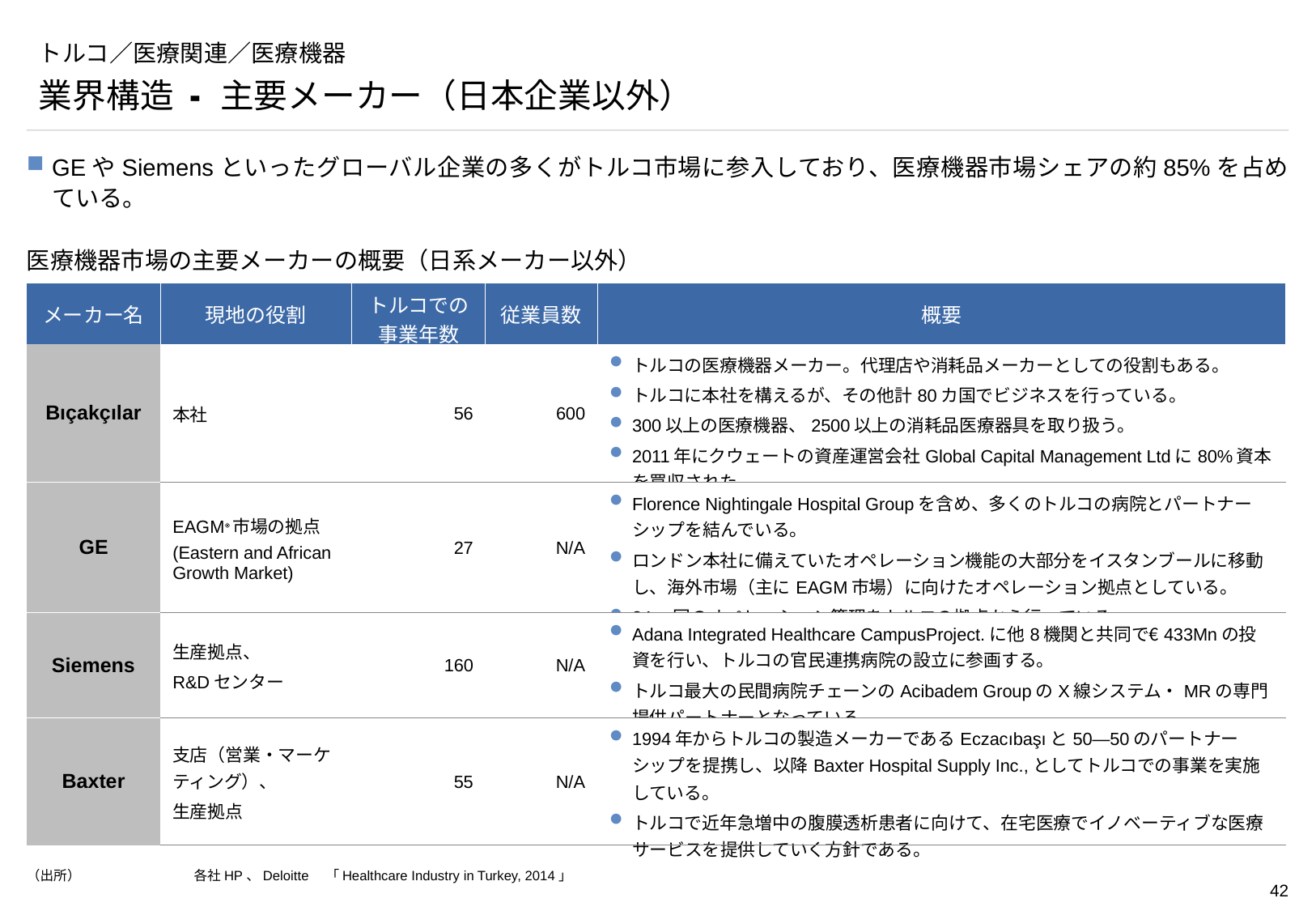

# トルコ／医療関連／医療機器
業界構造 - 主要メーカー（日本企業以外）
GEやSiemensといったグローバル企業の多くがトルコ市場に参入しており、医療機器市場シェアの約85%を占めている。
医療機器市場の主要メーカーの概要（日系メーカー以外）
| メーカー名 | 現地の役割 | トルコでの 事業年数 | 従業員数 | 概要 |
| --- | --- | --- | --- | --- |
| Bıçakçılar | 本社 | 56 | 600 | トルコの医療機器メーカー。代理店や消耗品メーカーとしての役割もある。 トルコに本社を構えるが、その他計80カ国でビジネスを行っている。 300以上の医療機器、2500以上の消耗品医療器具を取り扱う。 2011年にクウェートの資産運営会社Global Capital Management Ltdに80%資本を買収された。 |
| GE | EAGM※市場の拠点 (Eastern and African Growth Market) | 27 | N/A | Florence Nightingale Hospital Groupを含め、多くのトルコの病院とパートナーシップを結んでいる。 ロンドン本社に備えていたオペレーション機能の大部分をイスタンブールに移動し、海外市場（主にEAGM市場）に向けたオペレーション拠点としている。 84ヶ国のオペレーション管理をトルコの拠点から行っている。 |
| Siemens | 生産拠点、 R&Dセンター | 160 | N/A | Adana Integrated Healthcare CampusProject.に他8機関と共同で€433Mnの投資を行い、トルコの官民連携病院の設立に参画する。 トルコ最大の民間病院チェーンのAcibadem GroupのX線システム・MRの専門提供パートナーとなっている。 |
| Baxter | 支店（営業・マーケティング）、 生産拠点 | 55 | N/A | 1994年からトルコの製造メーカーであるEczacıbaşıと50―50のパートナーシップを提携し、以降Baxter Hospital Supply Inc.,としてトルコでの事業を実施している。 トルコで近年急増中の腹膜透析患者に向けて、在宅医療でイノベーティブな医療サービスを提供していく方針である。 |
（出所）	各社HP、Deloitte　「Healthcare Industry in Turkey, 2014」